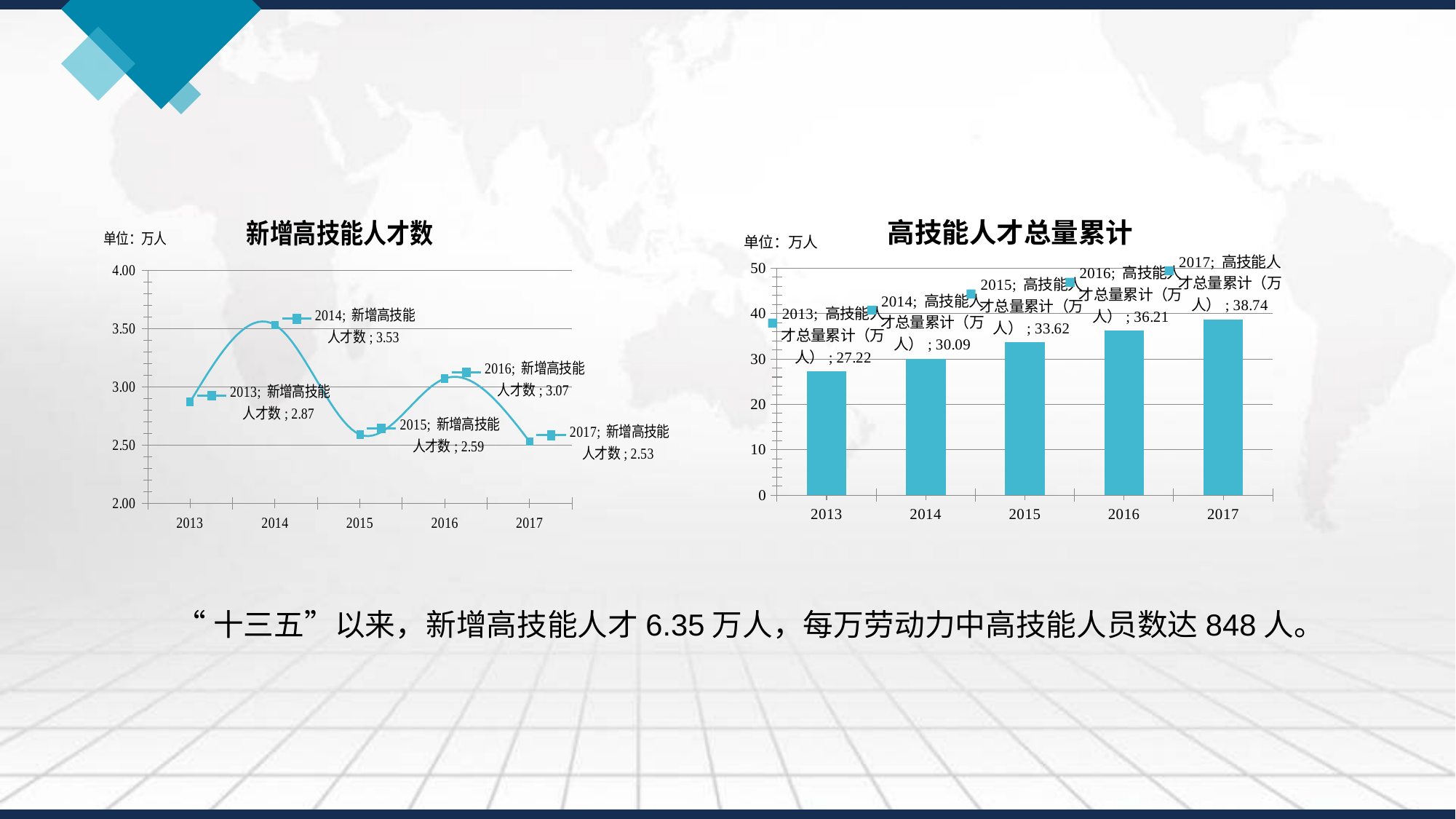

### Chart:

| Category | 新增高技能人才数 |
|---|---|
| 2013 | 2.8699999999999997 |
| 2014 | 3.53 |
| 2015 | 2.59 |
| 2016 | 3.07 |
| 2017 | 2.53 |

### Chart: 高技能人才总量累计

| Category | 高技能人才总量累计（万人） |
|---|---|
| 2013 | 27.22 |
| 2014 | 30.09 |
| 2015 | 33.62000000000001 |
| 2016 | 36.21 |
| 2017 | 38.74 |
# “十三五”以来，新增高技能人才6.35万人，每万劳动力中高技能人员数达848人。